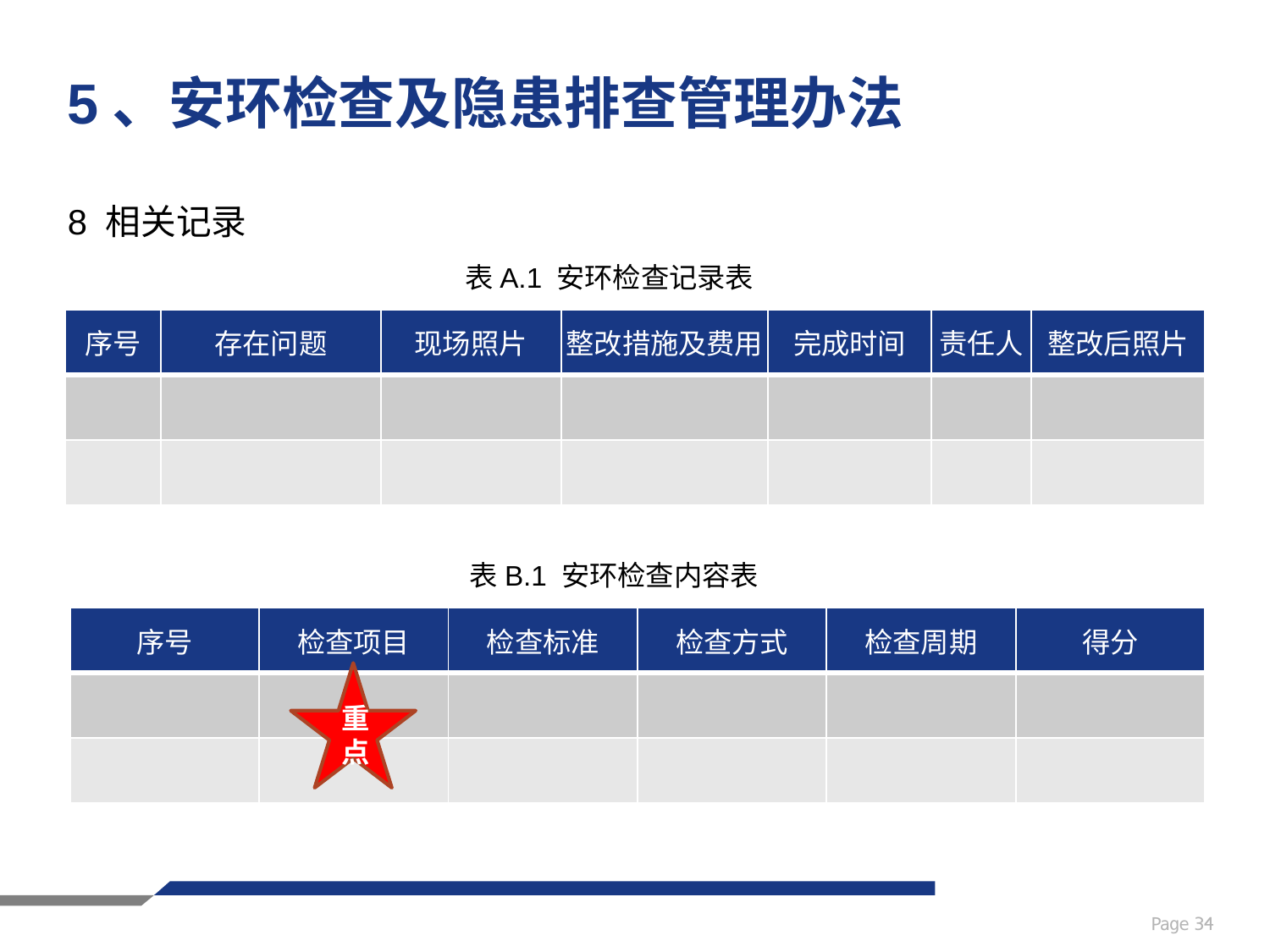

# 5、安环检查及隐患排查管理办法
8 相关记录
表A.1 安环检查记录表
| 序号 | 存在问题 | 现场照片 | 整改措施及费用 | 完成时间 | 责任人 | 整改后照片 |
| --- | --- | --- | --- | --- | --- | --- |
|  |  |  |  |  |  |  |
|  |  |  |  |  |  |  |
表B.1 安环检查内容表
| 序号 | 检查项目 | 检查标准 | 检查方式 | 检查周期 | 得分 |
| --- | --- | --- | --- | --- | --- |
|  |  |  |  |  |  |
|  |  |  |  |  |  |
重点
Page 34